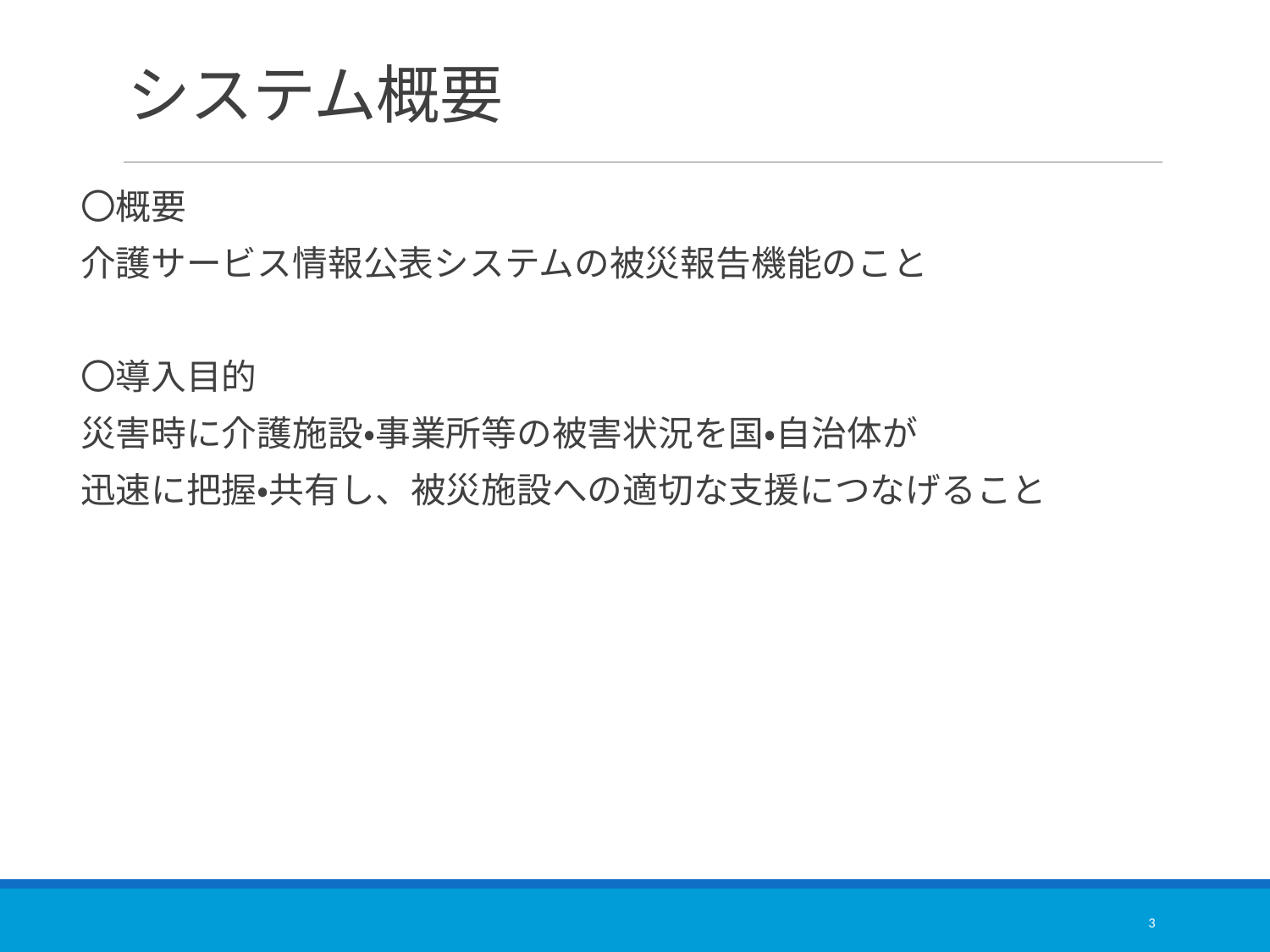

# システム概要
〇概要
介護サービス情報公表システムの被災報告機能のこと

〇導入目的
災害時に介護施設・事業所等の被害状況を国・自治体が
迅速に把握・共有し、被災施設への適切な支援につなげること

3